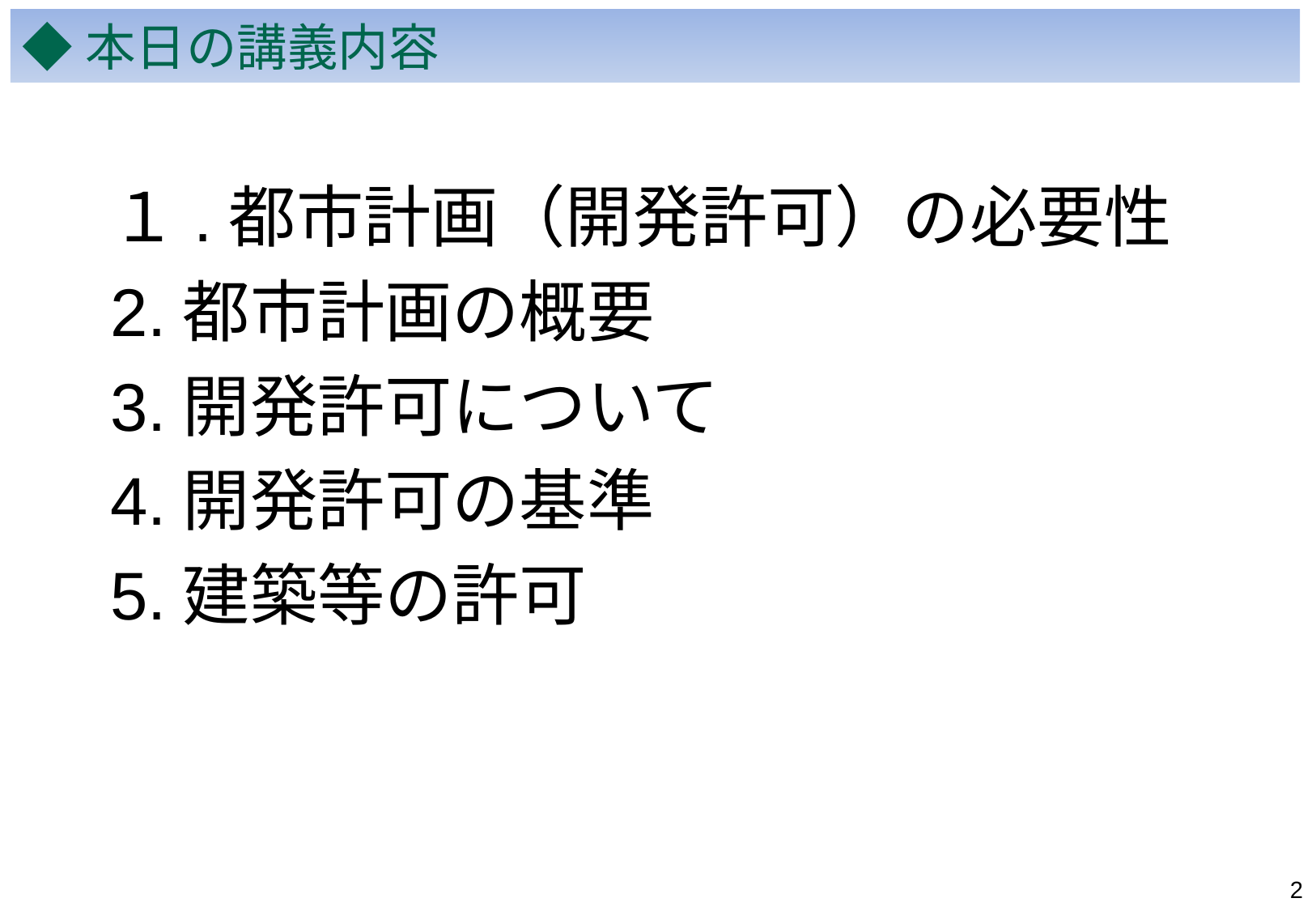

◆本日の講義内容
１.都市計画（開発許可）の必要性
2.都市計画の概要
3.開発許可について
4.開発許可の基準
5.建築等の許可

2